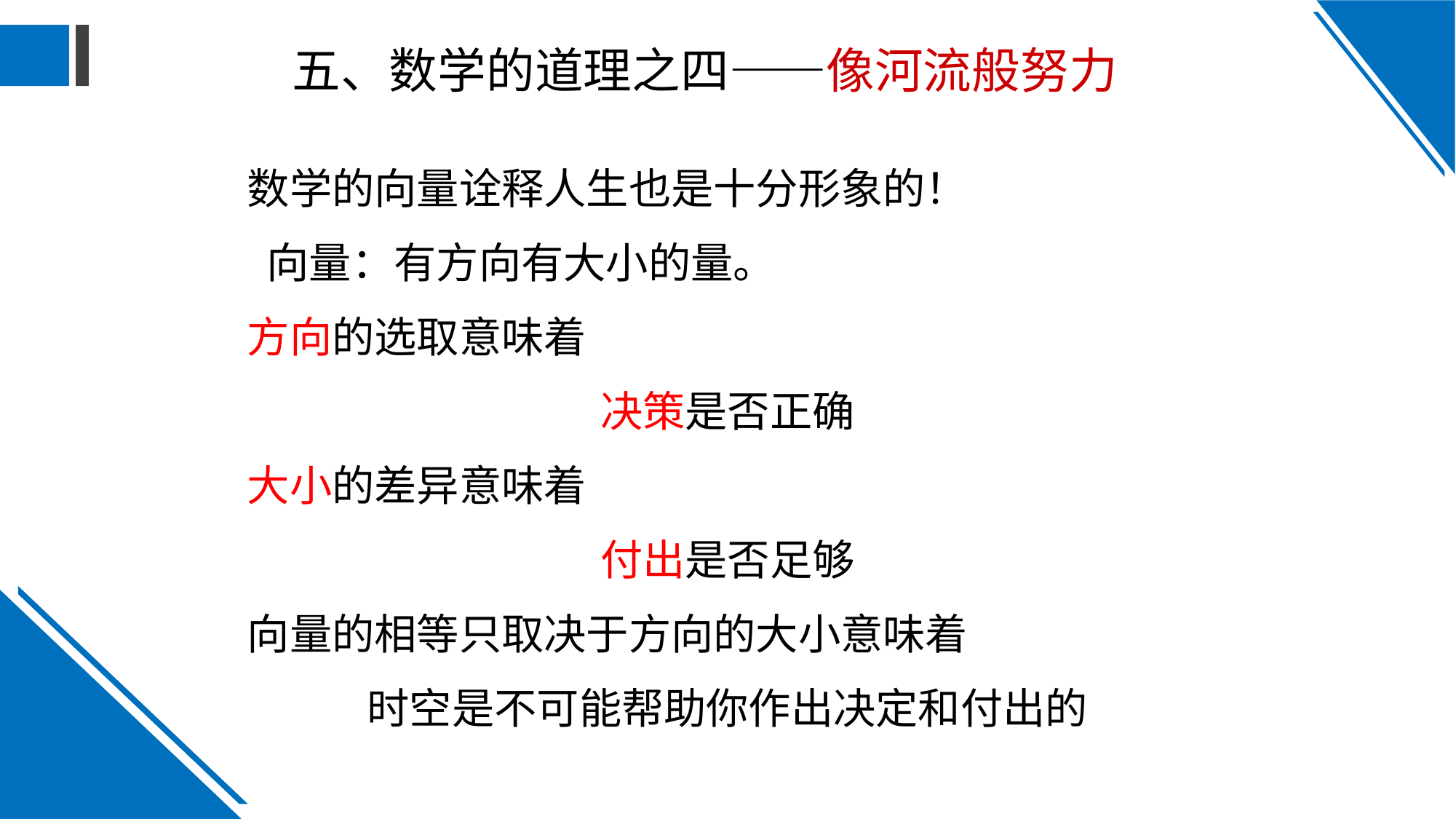

# 五、数学的道理之四——像河流般努力
数学的向量诠释人生也是十分形象的！
 向量：有方向有大小的量。
方向的选取意味着
决策是否正确
大小的差异意味着
付出是否足够
向量的相等只取决于方向的大小意味着
时空是不可能帮助你作出决定和付出的